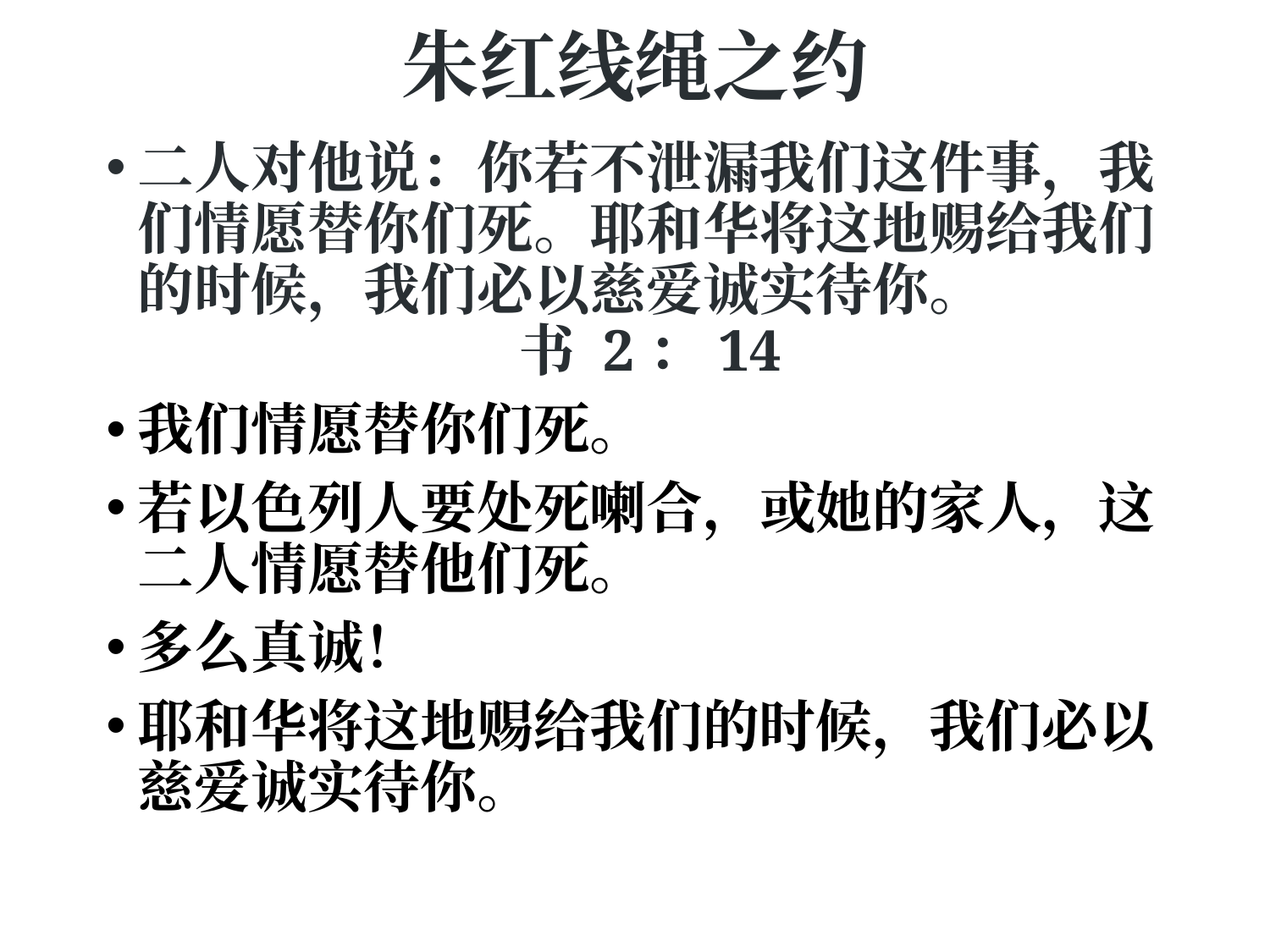

# 朱红线绳之约
二人对他说：你若不泄漏我们这件事，我们情愿替你们死。耶和华将这地赐给我们的时候，我们必以慈爱诚实待你。 					书 2：14
我们情愿替你们死。
若以色列人要处死喇合，或她的家人，这二人情愿替他们死。
多么真诚！
耶和华将这地赐给我们的时候，我们必以慈爱诚实待你。